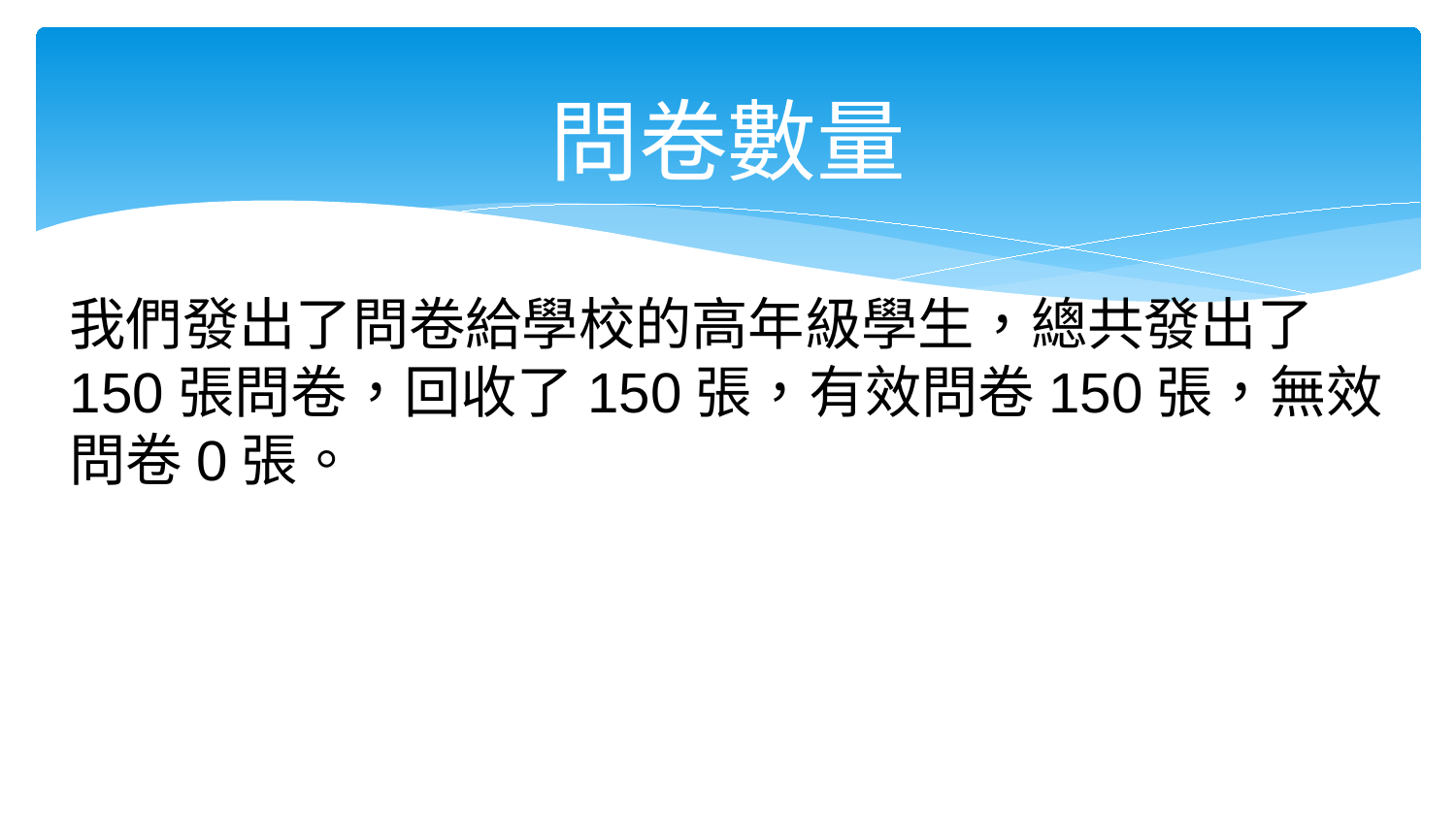

# 問卷數量

我們發出了問卷給學校的高年級學生，總共發出了150張問卷，回收了150張，有效問卷150張，無效問卷0張。